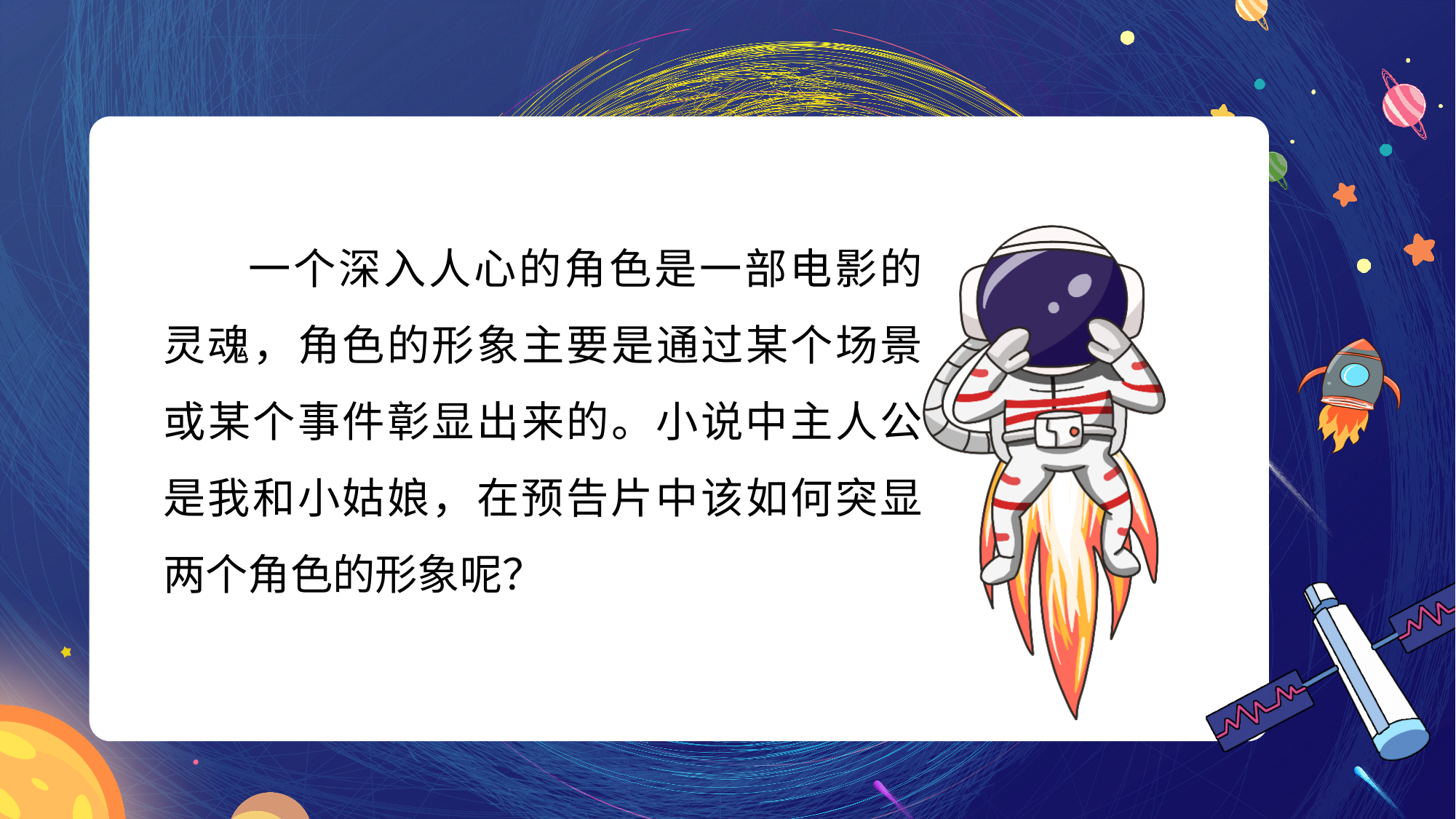

一个深入人心的角色是一部电影的灵魂，角色的形象主要是通过某个场景或某个事件彰显出来的。小说中主人公是我和小姑娘，在预告片中该如何突显两个角色的形象呢？